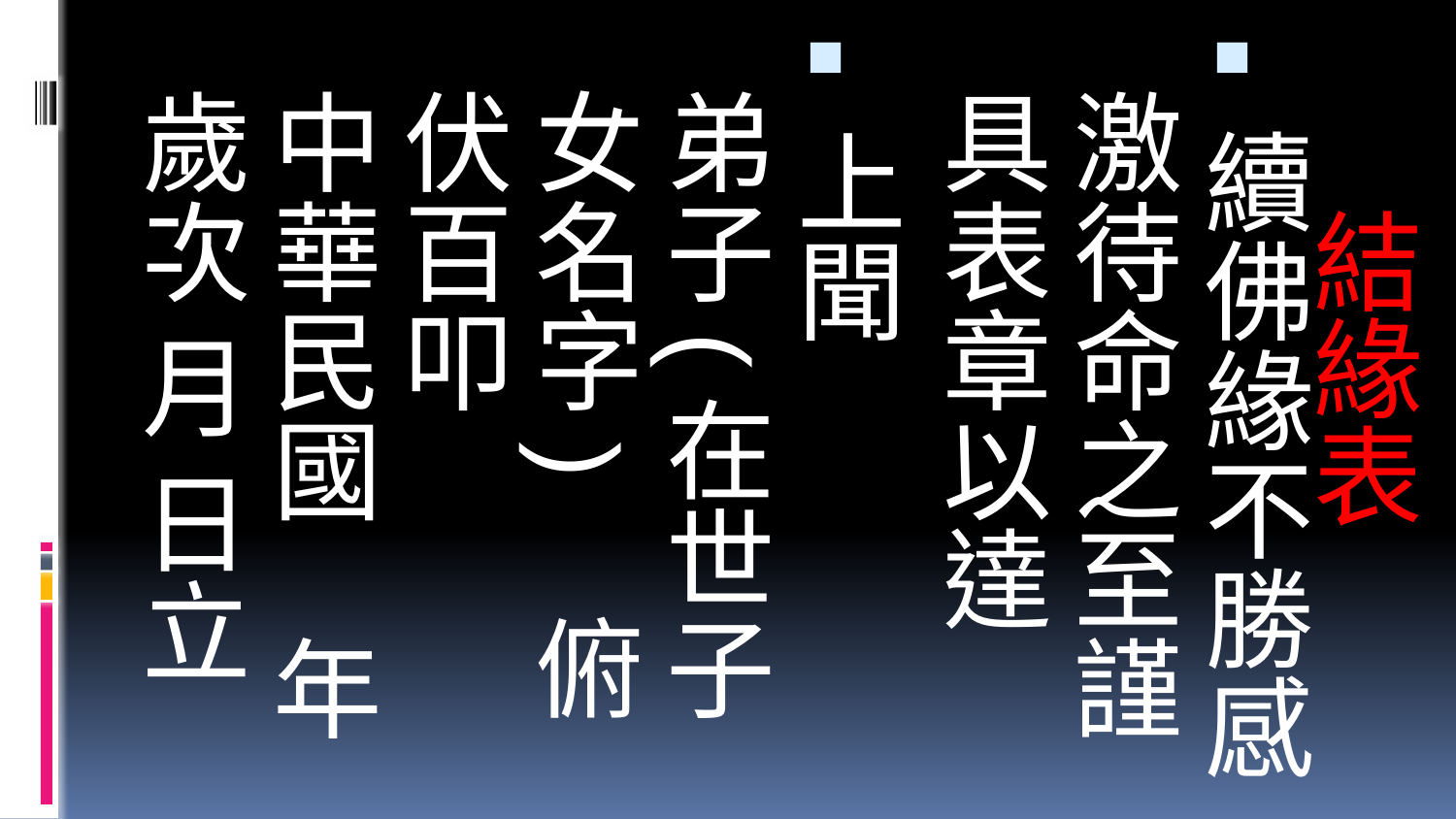

續佛緣不勝感激待命之至謹具表章以達
上聞
弟子(在世子女名字)　俯伏百叩
中華民國　年歲次 月 日立
# 結緣表